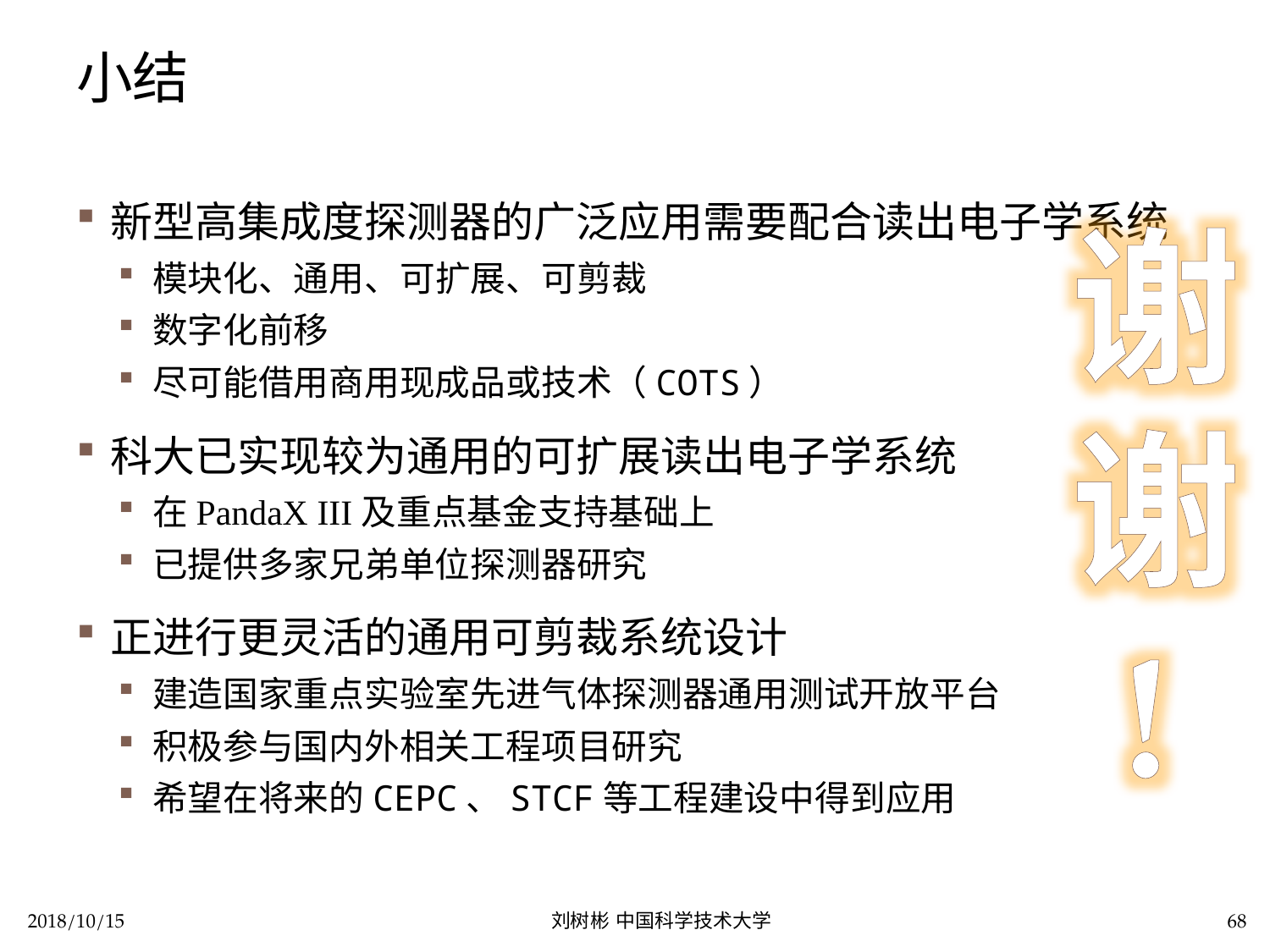

# 小结
新型高集成度探测器的广泛应用需要配合读出电子学系统
模块化、通用、可扩展、可剪裁
数字化前移
尽可能借用商用现成品或技术（COTS）
科大已实现较为通用的可扩展读出电子学系统
在PandaX III及重点基金支持基础上
已提供多家兄弟单位探测器研究
正进行更灵活的通用可剪裁系统设计
建造国家重点实验室先进气体探测器通用测试开放平台
积极参与国内外相关工程项目研究
希望在将来的CEPC、STCF等工程建设中得到应用

谢谢
!
2018/10/15
刘树彬 中国科学技术大学
68